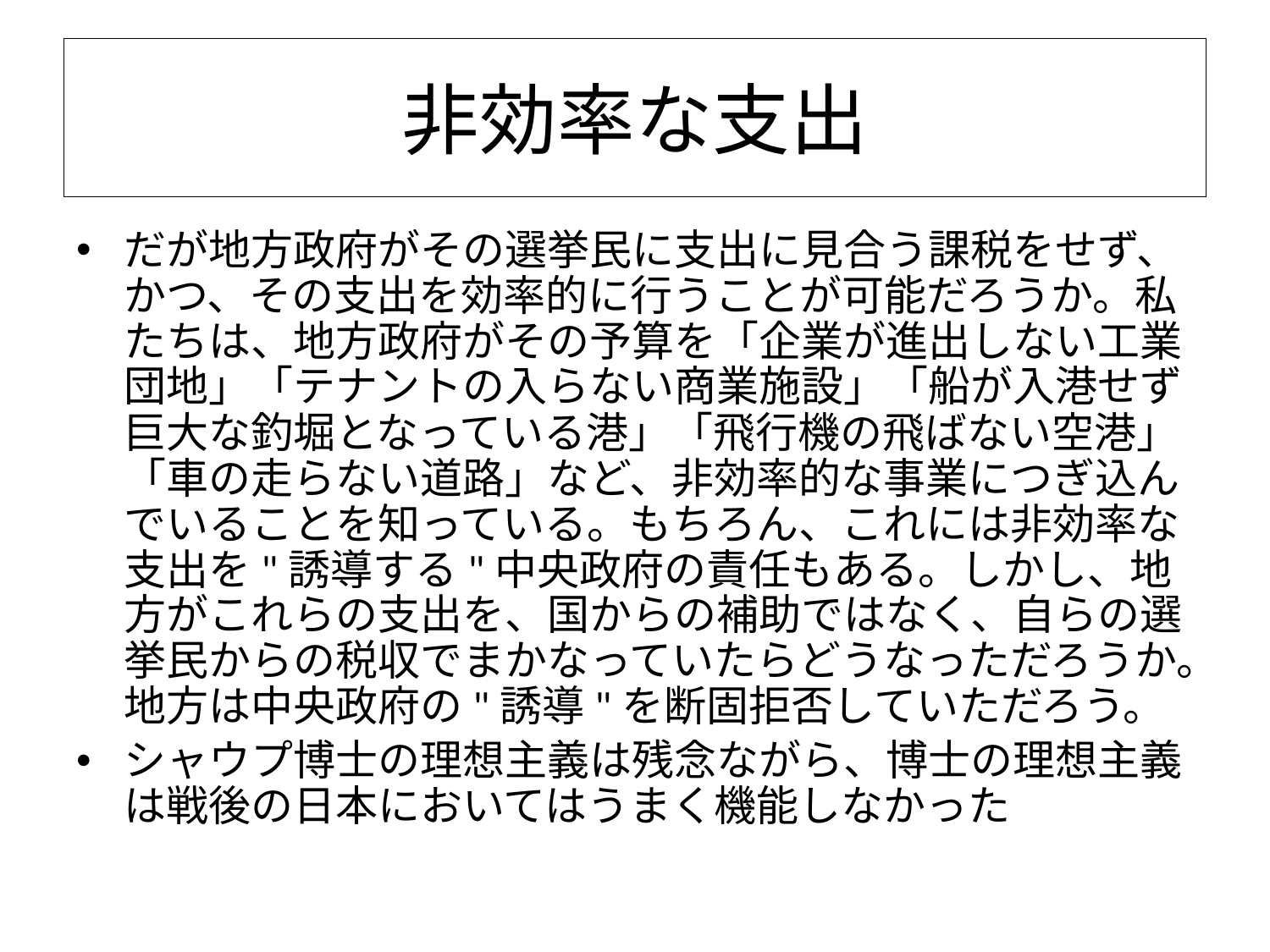

# 非効率な支出
だが地方政府がその選挙民に支出に見合う課税をせず、かつ、その支出を効率的に行うことが可能だろうか。私たちは、地方政府がその予算を「企業が進出しない工業団地」「テナントの入らない商業施設」「船が入港せず巨大な釣堀となっている港」「飛行機の飛ばない空港」「車の走らない道路」など、非効率的な事業につぎ込んでいることを知っている。もちろん、これには非効率な支出を"誘導する"中央政府の責任もある。しかし、地方がこれらの支出を、国からの補助ではなく、自らの選挙民からの税収でまかなっていたらどうなっただろうか。地方は中央政府の"誘導"を断固拒否していただろう。
シャウプ博士の理想主義は残念ながら、博士の理想主義は戦後の日本においてはうまく機能しなかった